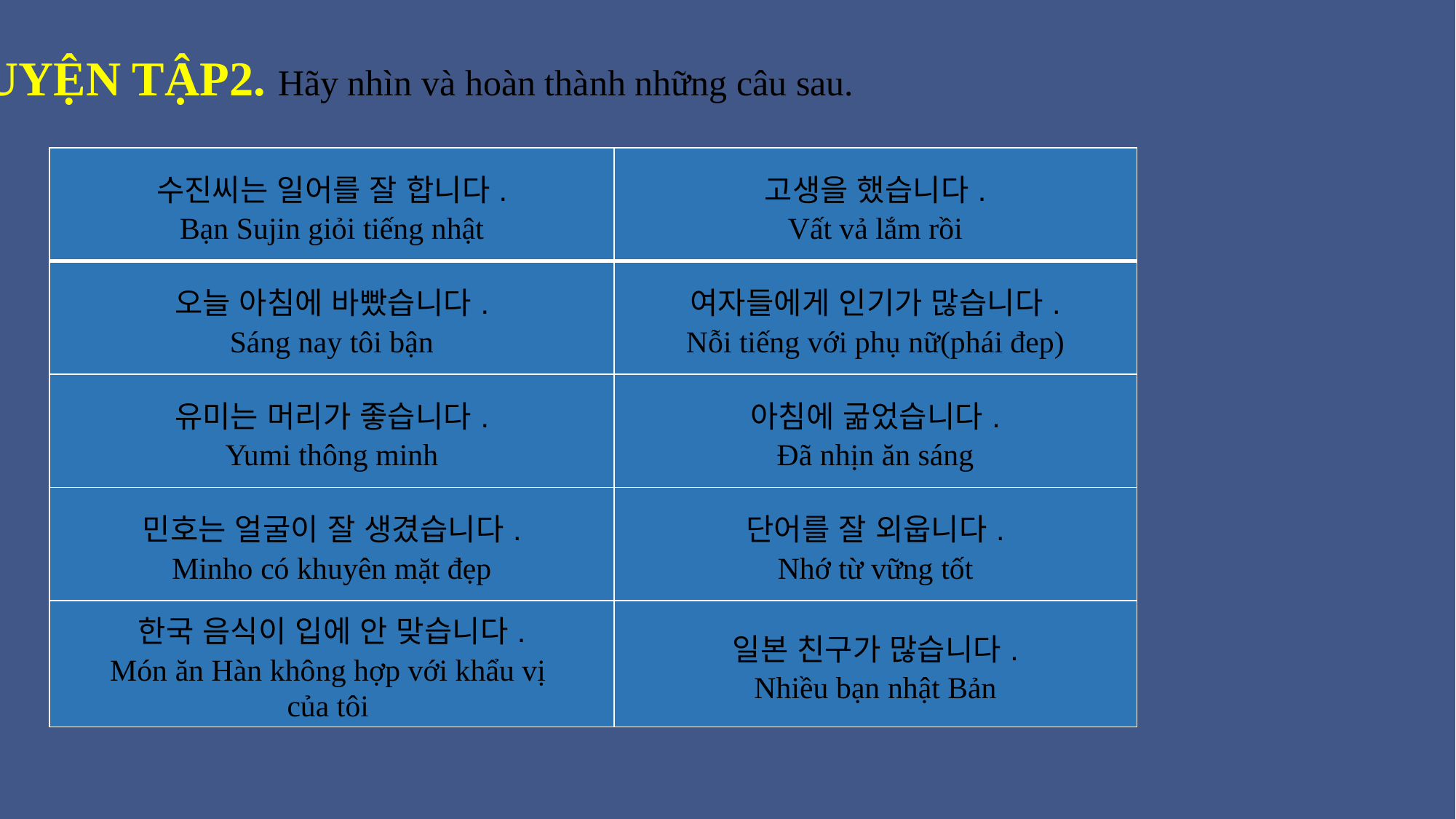

LUYỆN TẬP2. Hãy nhìn và hoàn thành những câu sau.
| 수진씨는 일어를 잘 합니다. Bạn Sujin giỏi tiếng nhật | 고생을 했습니다. Vất vả lắm rồi |
| --- | --- |
| 오늘 아침에 바빴습니다. Sáng nay tôi bận | 여자들에게 인기가 많습니다. Nỗi tiếng với phụ nữ(phái đep) |
| 유미는 머리가 좋습니다. Yumi thông minh | 아침에 굶었습니다. Đã nhịn ăn sáng |
| 민호는 얼굴이 잘 생겼습니다. Minho có khuyên mặt đẹp | 단어를 잘 외웁니다. Nhớ từ vững tốt |
| 한국 음식이 입에 안 맞습니다. Món ăn Hàn không hợp với khẩu vị của tôi | 일본 친구가 많습니다. Nhiều bạn nhật Bản |